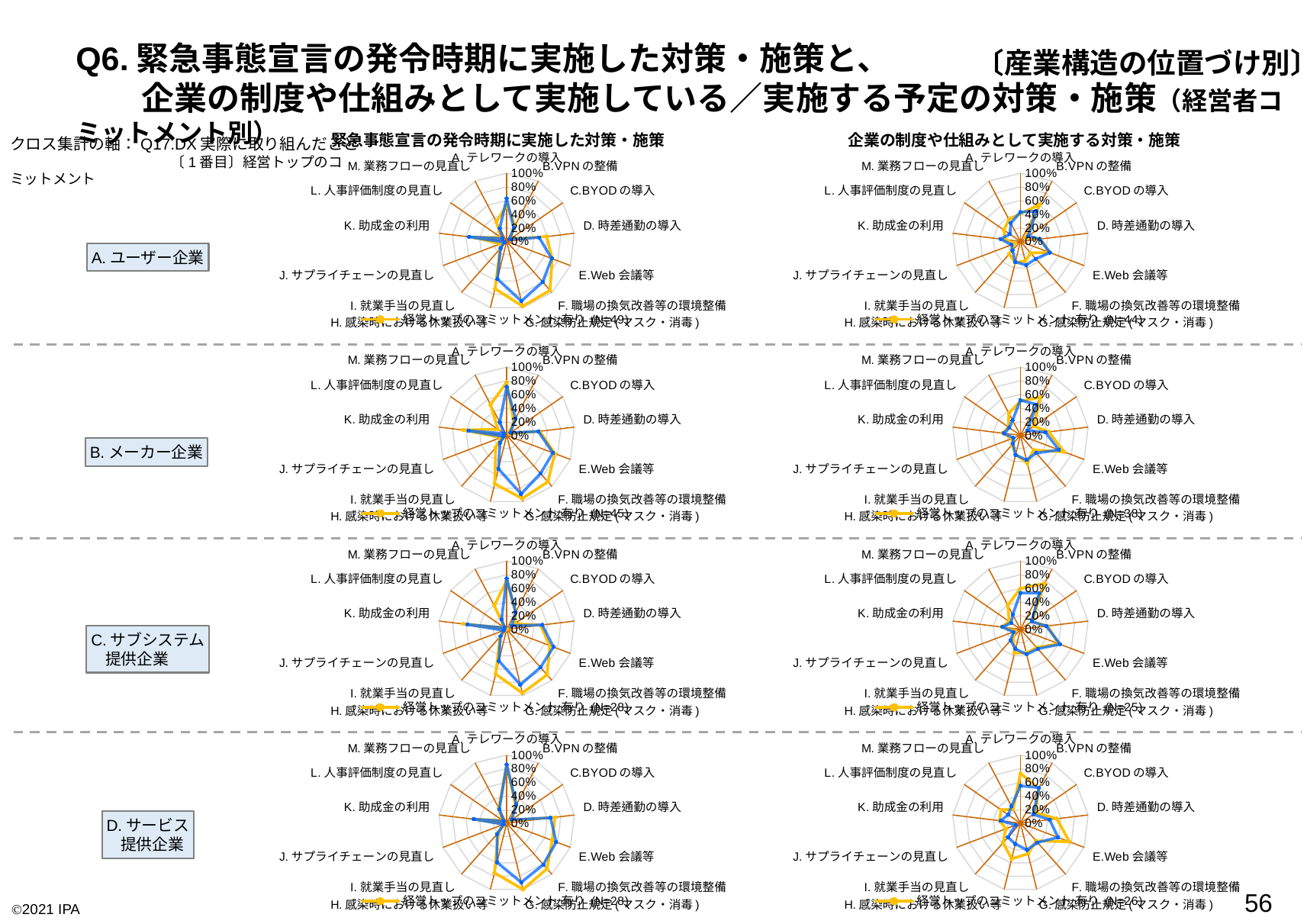

Q6.緊急事態宣言の発令時期に実施した対策・施策と、
　　企業の制度や仕組みとして実施している／実施する予定の対策・施策（経営者コミットメント別）
　〔産業構造の位置づけ別〕
緊急事態宣言の発令時期に実施した対策・施策
企業の制度や仕組みとして実施する対策・施策
クロス集計の軸：Q17.DX実際に取り組んだこと
　 　　　　　　　　　　〔1番目〕経営トップのコミットメント

### Chart

| Category | 経営トップのコミットメント 有り (N=49) | 経営トップのコミットメント 無し (N=317) |
|---|---|---|
| A.テレワークの導入 | 0.5306122448979592 | 0.6309148264984227 |
| B.VPNの整備 | 0.2653061224489796 | 0.22397476340694006 |
| C.BYODの導入 | 0.061224489795918366 | 0.050473186119873815 |
| D.時差通勤の導入 | 0.5918367346938775 | 0.4794952681388013 |
| E.Web会議等 | 0.7142857142857143 | 0.7066246056782335 |
| F.職場の換気改善等の環境整備 | 0.9591836734693877 | 0.7949526813880127 |
| G.感染防止規定(マスク・消毒) | 0.9795918367346939 | 0.9022082018927445 |
| H.感染時における休業扱い等 | 0.7142857142857143 | 0.5678233438485805 |
| I.就業手当の見直し | 0.14285714285714285 | 0.13564668769716087 |
| J.サプライチェーンの見直し | 0.10204081632653061 | 0.03470031545741325 |
| K.助成金の利用 | 0.46938775510204084 | 0.5583596214511041 |
| L.人事評価制度の見直し | 0.10204081632653061 | 0.07255520504731862 |
| M.業務フローの見直し | 0.32653061224489793 | 0.21766561514195584 |

### Chart

| Category | 経営トップのコミットメント 有り (N=44) | 経営トップのコミットメント 無し (N=244) |
|---|---|---|
| A.テレワークの導入 | 0.4090909090909091 | 0.430327868852459 |
| B.VPNの整備 | 0.6136363636363636 | 0.5040983606557377 |
| C.BYODの導入 | 0.09090909090909091 | 0.13934426229508196 |
| D.時差通勤の導入 | 0.29545454545454547 | 0.28688524590163933 |
| E.Web会議等 | 0.45454545454545453 | 0.46311475409836067 |
| F.職場の換気改善等の環境整備 | 0.22727272727272727 | 0.3401639344262295 |
| G.感染防止規定(マスク・消毒) | 0.29545454545454547 | 0.35655737704918034 |
| H.感染時における休業扱い等 | 0.3181818181818182 | 0.3114754098360656 |
| I.就業手当の見直し | 0.25 | 0.1762295081967213 |
| J.サプライチェーンの見直し | 0.09090909090909091 | 0.13934426229508196 |
| K.助成金の利用 | 0.22727272727272727 | 0.29508196721311475 |
| L.人事評価制度の見直し | 0.29545454545454547 | 0.1885245901639344 |
| M.業務フローの見直し | 0.36363636363636365 | 0.30327868852459017 |
A.ユーザー企業

### Chart

| Category | 経営トップのコミットメント 有り (N=45) | 経営トップのコミットメント 無し (N=367) |
|---|---|---|
| A.テレワークの導入 | 0.7777777777777778 | 0.7111716621253406 |
| B.VPNの整備 | 0.2222222222222222 | 0.28337874659400547 |
| C.BYODの導入 | 0.044444444444444446 | 0.0681198910081744 |
| D.時差通勤の導入 | 0.4888888888888889 | 0.46866485013623976 |
| E.Web会議等 | 0.7555555555555555 | 0.7247956403269755 |
| F.職場の換気改善等の環境整備 | 0.9111111111111111 | 0.7493188010899182 |
| G.感染防止規定(マスク・消毒) | 0.9555555555555556 | 0.885558583106267 |
| H.感染時における休業扱い等 | 0.7333333333333333 | 0.5068119891008175 |
| I.就業手当の見直し | 0.24444444444444444 | 0.14986376021798364 |
| J.サプライチェーンの見直し | 0.08888888888888889 | 0.04904632152588556 |
| K.助成金の利用 | 0.6444444444444445 | 0.5640326975476839 |
| L.人事評価制度の見直し | 0.15555555555555556 | 0.04632152588555858 |
| M.業務フローの見直し | 0.5111111111111111 | 0.21798365122615804 |

### Chart

| Category | 経営トップのコミットメント 有り (N=38) | 経営トップのコミットメント 無し (N=296) |
|---|---|---|
| A.テレワークの導入 | 0.5 | 0.5168918918918919 |
| B.VPNの整備 | 0.631578947368421 | 0.5101351351351351 |
| C.BYODの導入 | 0.23684210526315788 | 0.125 |
| D.時差通勤の導入 | 0.42105263157894735 | 0.36824324324324326 |
| E.Web会議等 | 0.6842105263157895 | 0.6047297297297297 |
| F.職場の換気改善等の環境整備 | 0.2894736842105263 | 0.34797297297297297 |
| G.感染防止規定(マスク・消毒) | 0.42105263157894735 | 0.3716216216216216 |
| H.感染時における休業扱い等 | 0.2894736842105263 | 0.2972972972972973 |
| I.就業手当の見直し | 0.18421052631578946 | 0.16554054054054054 |
| J.サプライチェーンの見直し | 0.13157894736842105 | 0.11148648648648649 |
| K.助成金の利用 | 0.2631578947368421 | 0.24324324324324326 |
| L.人事評価制度の見直し | 0.21052631578947367 | 0.19932432432432431 |
| M.業務フローの見直し | 0.3684210526315789 | 0.25 |
B.メーカー企業

### Chart

| Category | 経営トップのコミットメント 有り (N=28) | 経営トップのコミットメント 無し (N=234) |
|---|---|---|
| A.テレワークの導入 | 0.7142857142857143 | 0.7478632478632479 |
| B.VPNの整備 | 0.2857142857142857 | 0.28205128205128205 |
| C.BYODの導入 | 0.14285714285714285 | 0.08974358974358974 |
| D.時差通勤の導入 | 0.5 | 0.5256410256410257 |
| E.Web会議等 | 0.6785714285714286 | 0.7350427350427351 |
| F.職場の換気改善等の環境整備 | 0.8928571428571429 | 0.7478632478632479 |
| G.感染防止規定(マスク・消毒) | 0.9642857142857143 | 0.8376068376068376 |
| H.感染時における休業扱い等 | 0.6785714285714286 | 0.47863247863247865 |
| I.就業手当の見直し | 0.14285714285714285 | 0.13675213675213677 |
| J.サプライチェーンの見直し | 0.0 | 0.04700854700854701 |
| K.助成金の利用 | 0.6428571428571429 | 0.5811965811965812 |
| L.人事評価制度の見直し | 0.03571428571428571 | 0.03418803418803419 |
| M.業務フローの見直し | 0.39285714285714285 | 0.1623931623931624 |

### Chart

| Category | 経営トップのコミットメント 有り (N=25) | 経営トップのコミットメント 無し (N=180) |
|---|---|---|
| A.テレワークの導入 | 0.6 | 0.5333333333333333 |
| B.VPNの整備 | 0.76 | 0.6 |
| C.BYODの導入 | 0.2 | 0.2 |
| D.時差通勤の導入 | 0.4 | 0.38333333333333336 |
| E.Web会議等 | 0.6 | 0.6222222222222222 |
| F.職場の換気改善等の環境整備 | 0.36 | 0.38333333333333336 |
| G.感染防止規定(マスク・消毒) | 0.36 | 0.37777777777777777 |
| H.感染時における休業扱い等 | 0.36 | 0.3 |
| I.就業手当の見直し | 0.16 | 0.21666666666666667 |
| J.サプライチェーンの見直し | 0.08 | 0.1111111111111111 |
| K.助成金の利用 | 0.28 | 0.26666666666666666 |
| L.人事評価制度の見直し | 0.2 | 0.16666666666666666 |
| M.業務フローの見直し | 0.4 | 0.24444444444444444 |
C.サブシステム
   提供企業

### Chart

| Category | 経営トップのコミットメント 有り (N=28) | 経営トップのコミットメント 無し (N=228) |
|---|---|---|
| A.テレワークの導入 | 0.8571428571428571 | 0.8596491228070176 |
| B.VPNの整備 | 0.2857142857142857 | 0.30701754385964913 |
| C.BYODの導入 | 0.07142857142857142 | 0.08771929824561403 |
| D.時差通勤の導入 | 0.7142857142857143 | 0.6491228070175439 |
| E.Web会議等 | 0.7142857142857143 | 0.7763157894736842 |
| F.職場の換気改善等の環境整備 | 0.8928571428571429 | 0.8114035087719298 |
| G.感染防止規定(マスク・消毒) | 1.0 | 0.8947368421052632 |
| H.感染時における休業扱い等 | 0.75 | 0.5921052631578947 |
| I.就業手当の見直し | 0.17857142857142858 | 0.2149122807017544 |
| J.サプライチェーンの見直し | 0.03571428571428571 | 0.04824561403508772 |
| K.助成金の利用 | 0.4642857142857143 | 0.4868421052631579 |
| L.人事評価制度の見直し | 0.07142857142857142 | 0.05263157894736842 |
| M.業務フローの見直し | 0.25 | 0.2324561403508772 |

### Chart

| Category | 経営トップのコミットメント 有り (N=26) | 経営トップのコミットメント 無し (N=188) |
|---|---|---|
| A.テレワークの導入 | 0.7307692307692307 | 0.5478723404255319 |
| B.VPNの整備 | 0.5769230769230769 | 0.5904255319148937 |
| C.BYODの導入 | 0.2692307692307692 | 0.22872340425531915 |
| D.時差通勤の導入 | 0.5384615384615384 | 0.4308510638297872 |
| E.Web会議等 | 0.7692307692307693 | 0.5904255319148937 |
| F.職場の換気改善等の環境整備 | 0.34615384615384615 | 0.3776595744680851 |
| G.感染防止規定(マスク・消毒) | 0.46153846153846156 | 0.40425531914893614 |
| H.感染時における休業扱い等 | 0.5384615384615384 | 0.31382978723404253 |
| I.就業手当の見直し | 0.38461538461538464 | 0.2765957446808511 |
| J.サプライチェーンの見直し | 0.23076923076923078 | 0.07446808510638298 |
| K.助成金の利用 | 0.3076923076923077 | 0.2925531914893617 |
| L.人事評価制度の見直し | 0.34615384615384615 | 0.21808510638297873 |
| M.業務フローの見直し | 0.23076923076923078 | 0.28191489361702127 |
D.サービス
   提供企業